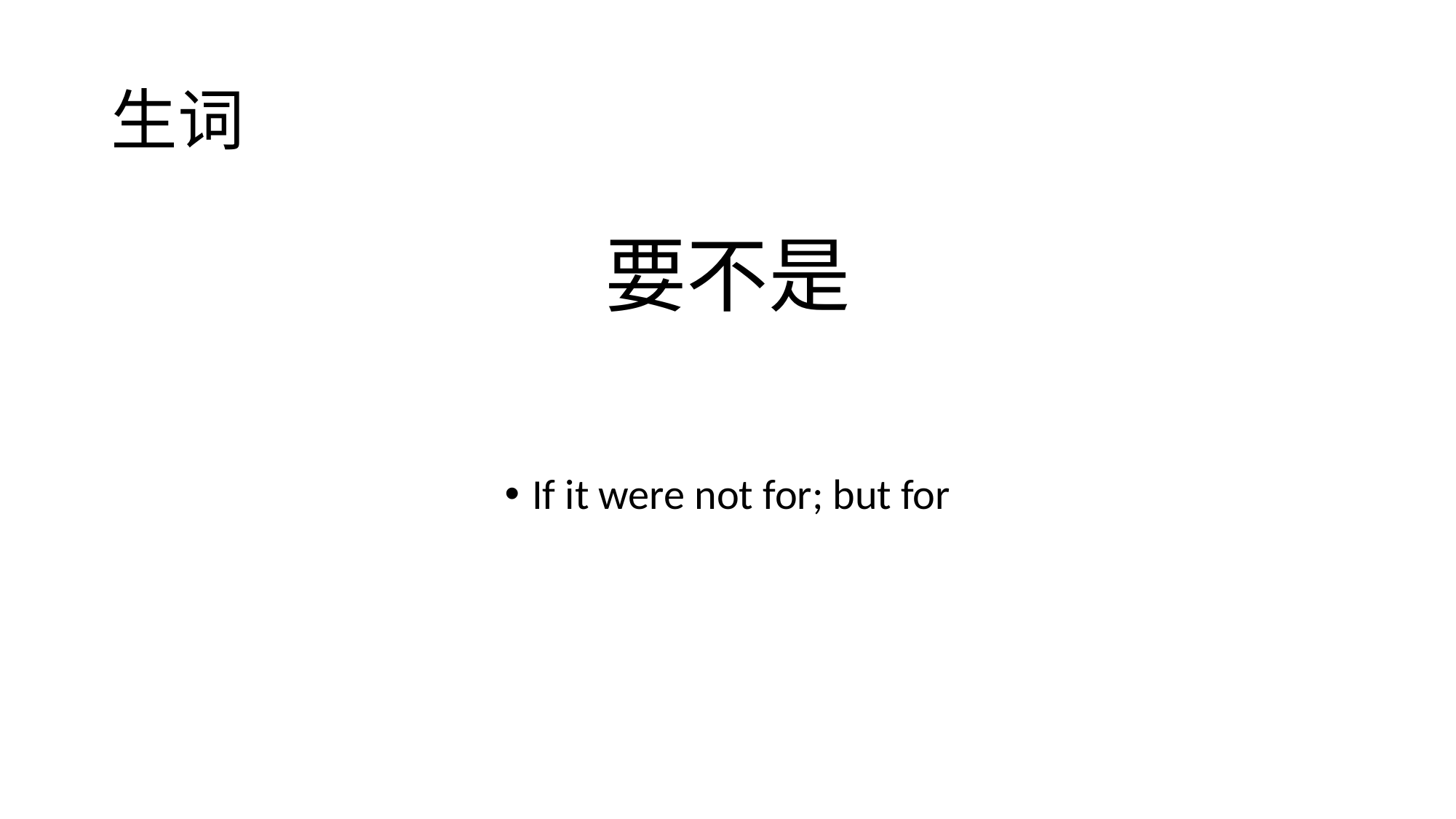

# 生词

If it were not for; but for
要不是